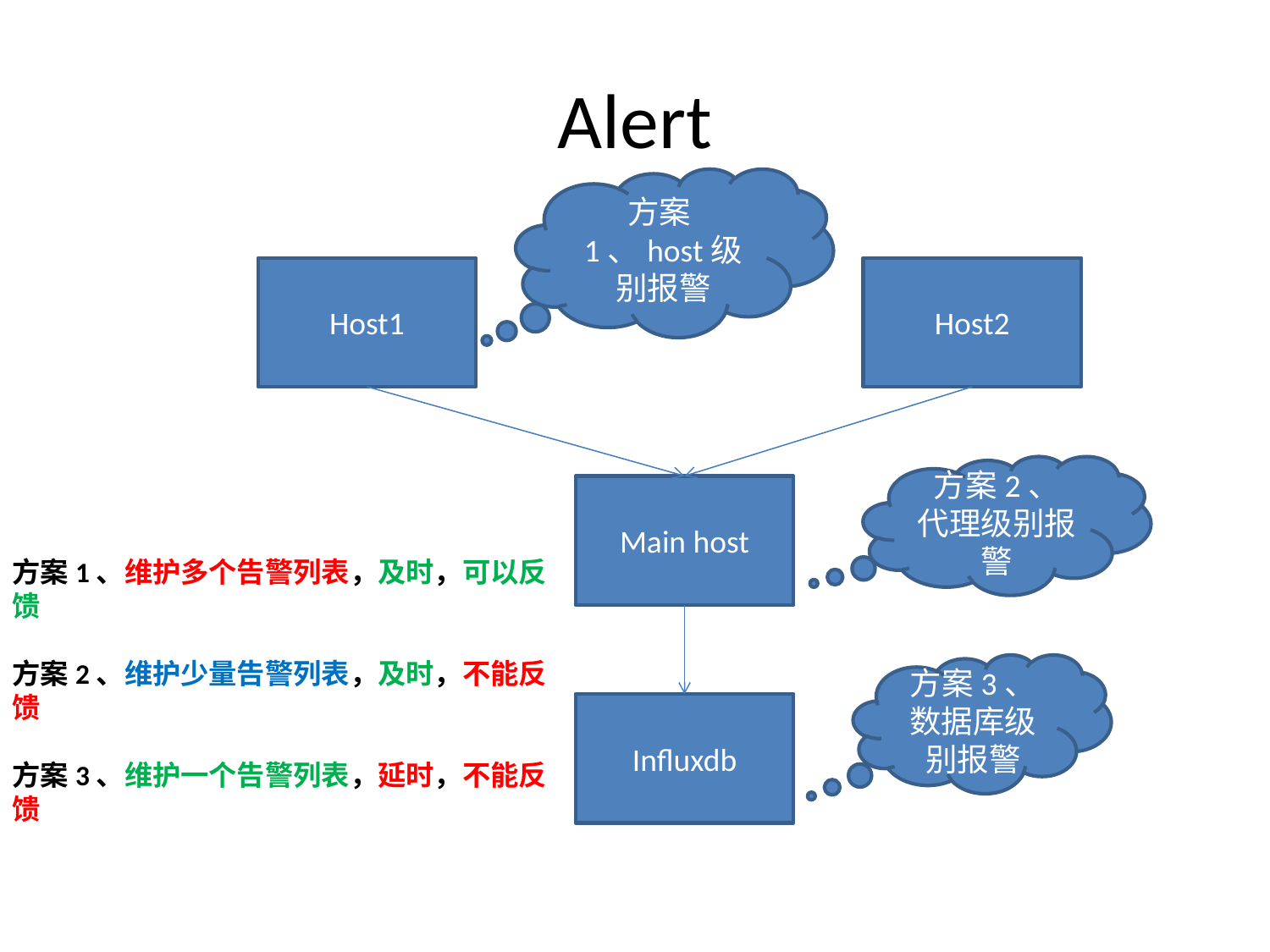

# Alert
方案1、host级别报警
Host1
Host2
方案2、 代理级别报警
Main host
方案1、维护多个告警列表，及时，可以反馈

方案2、维护少量告警列表，及时，不能反馈

方案3、维护一个告警列表，延时，不能反馈
方案3、 数据库级别报警
Influxdb